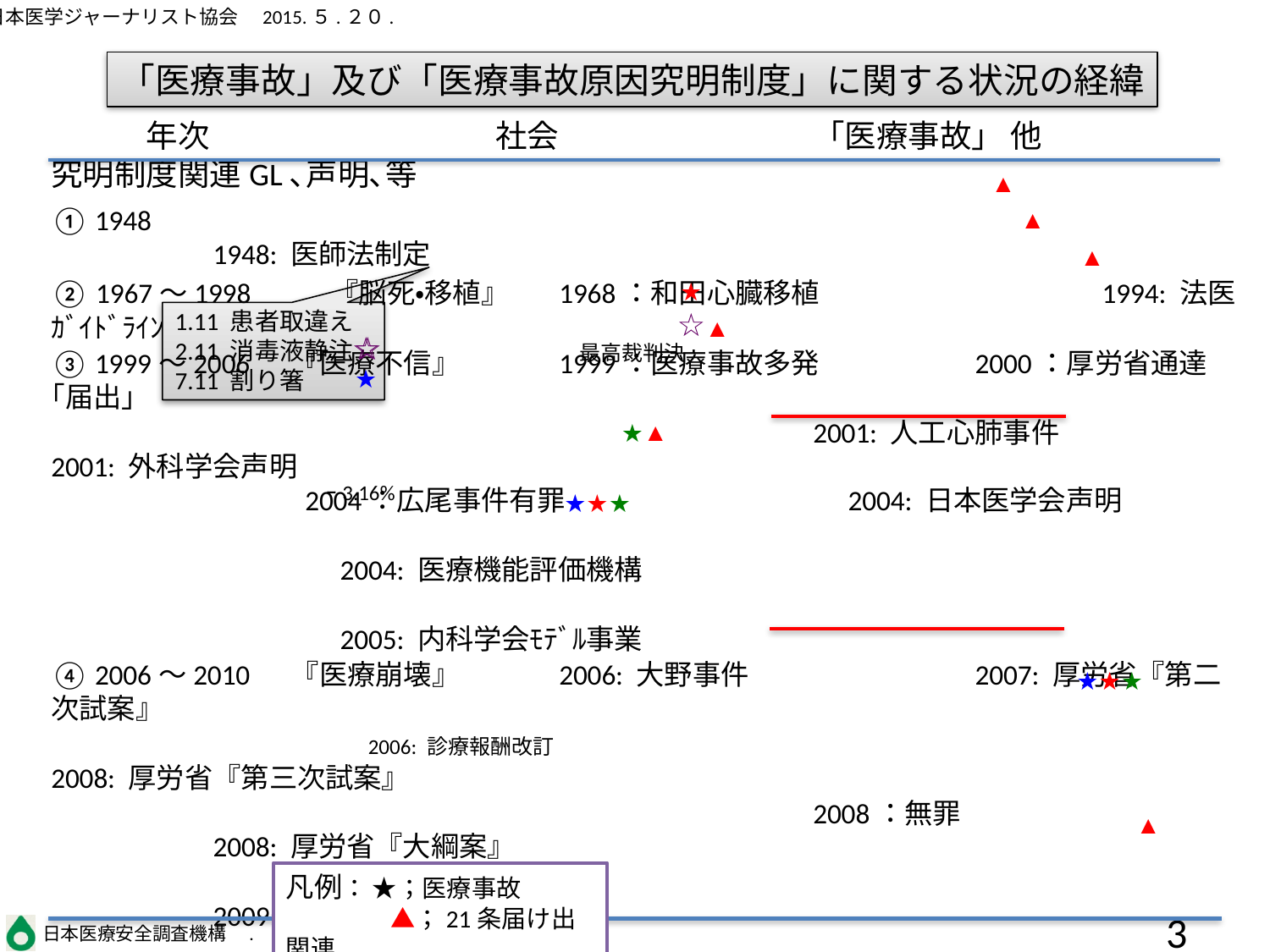

「医療事故」及び「医療事故原因究明制度」に関する状況の経緯
　　　年次		　　社会		「医療事故」 他　　　	　 究明制度関連GL､声明､等
① 1948									　	　1948: 医師法制定
② 1967〜1998	   『脳死・移植』	1968：和田心臓移植		　1994: 法医ｶﾞｲﾄﾞﾗｲﾝ
③ 1999〜2006 　『医療不信』	1999：医療事故多発　	　2000：厚労省通達｢届出」
						2001: 人工心肺事件		　2001: 外科学会声明　 									2004：広尾事件有罪		　2004: 日本医学会声明
	　 							　			　2004: 医療機能評価機構
  											　2005: 内科学会ﾓﾃﾞﾙ事業
④ 2006〜2010 　『医療崩壊』	2006: 大野事件　		　2007: 厚労省『第二次試案』
		　　2006: 診療報酬改訂 						　2008: 厚労省『第三次試案』
						2008：無罪			　2008: 厚労省『大綱案』
		　　2009: 政権交代				　		　	　2009: 『民主党案(足立案)』
											　2009: 日本救急医学会提言
⑤ 2010〜									　2010: 医療安全調査機構
			　	　							　2011: 日本医師会提言
											　2011: 日医総研ｼﾝﾎﾟｼﾞｳﾑ
											　2011: 日本病院会提言
											　2011: 全国医学部長病院長会議案
											　2012：死因究明２法
		　　2012.12: 政権交代					　 	　2012: 厚労省見解表明（田原氏）
⑥  2013〜									　2013: 厚労省『第三者機関設置』提言
											　2014: 医療事故調査制度法制化
▲
▲
★
☆
1.11 患者取違え
2.11 消毒液静注
7.11 割り箸

▲
☆
☆
最高裁判決
★
▲
★
ｰ3.16%
★★★
★★★
▲
凡例： ★；医療事故
　　　　 ▲；21条届け出関連
▲